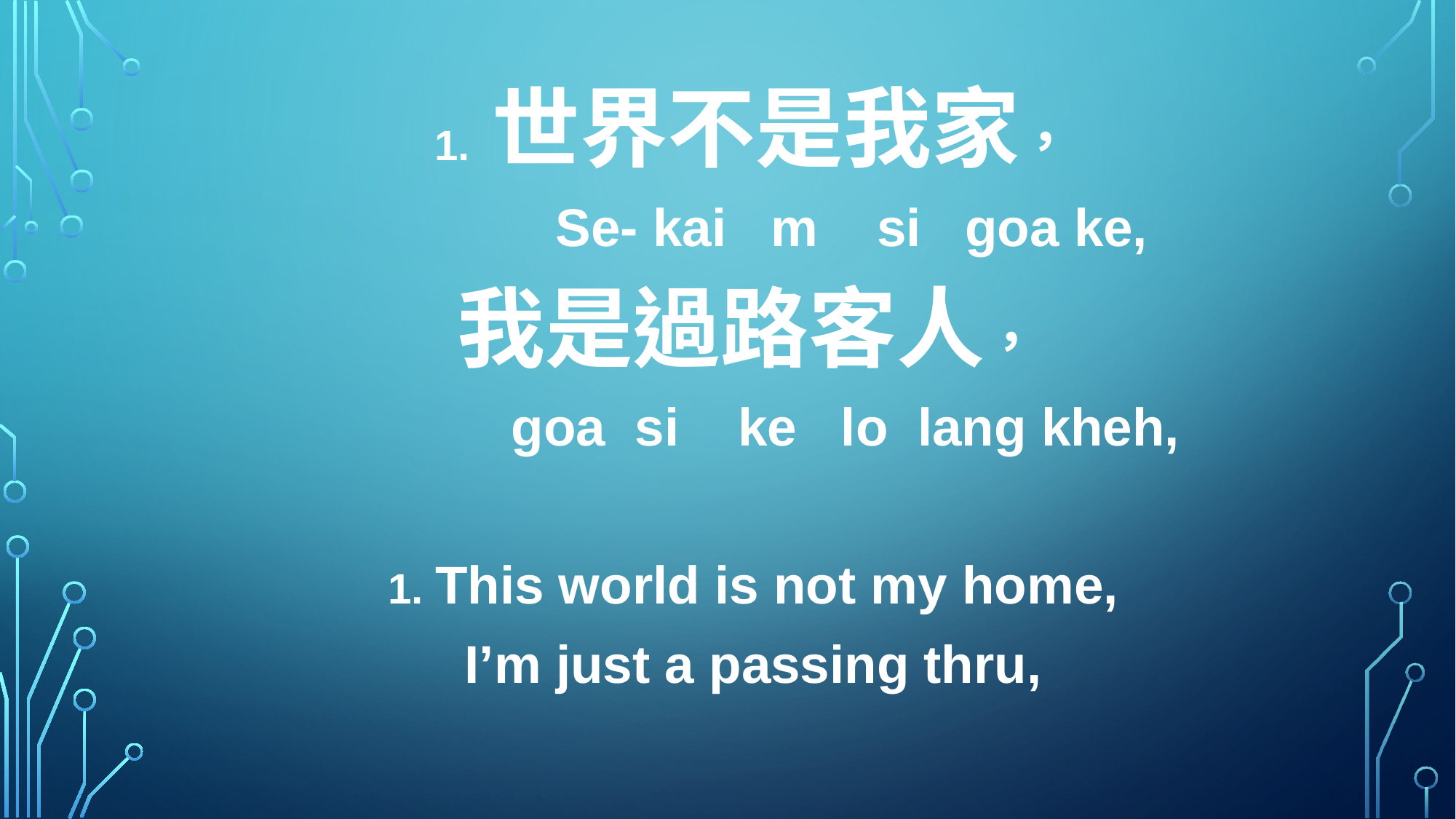

1. 世界不是我家，
                Se- kai   m    si   goa ke,
我是過路客人，
             goa  si    ke   lo  lang kheh,

1. This world is not my home,
I’m just a passing thru,